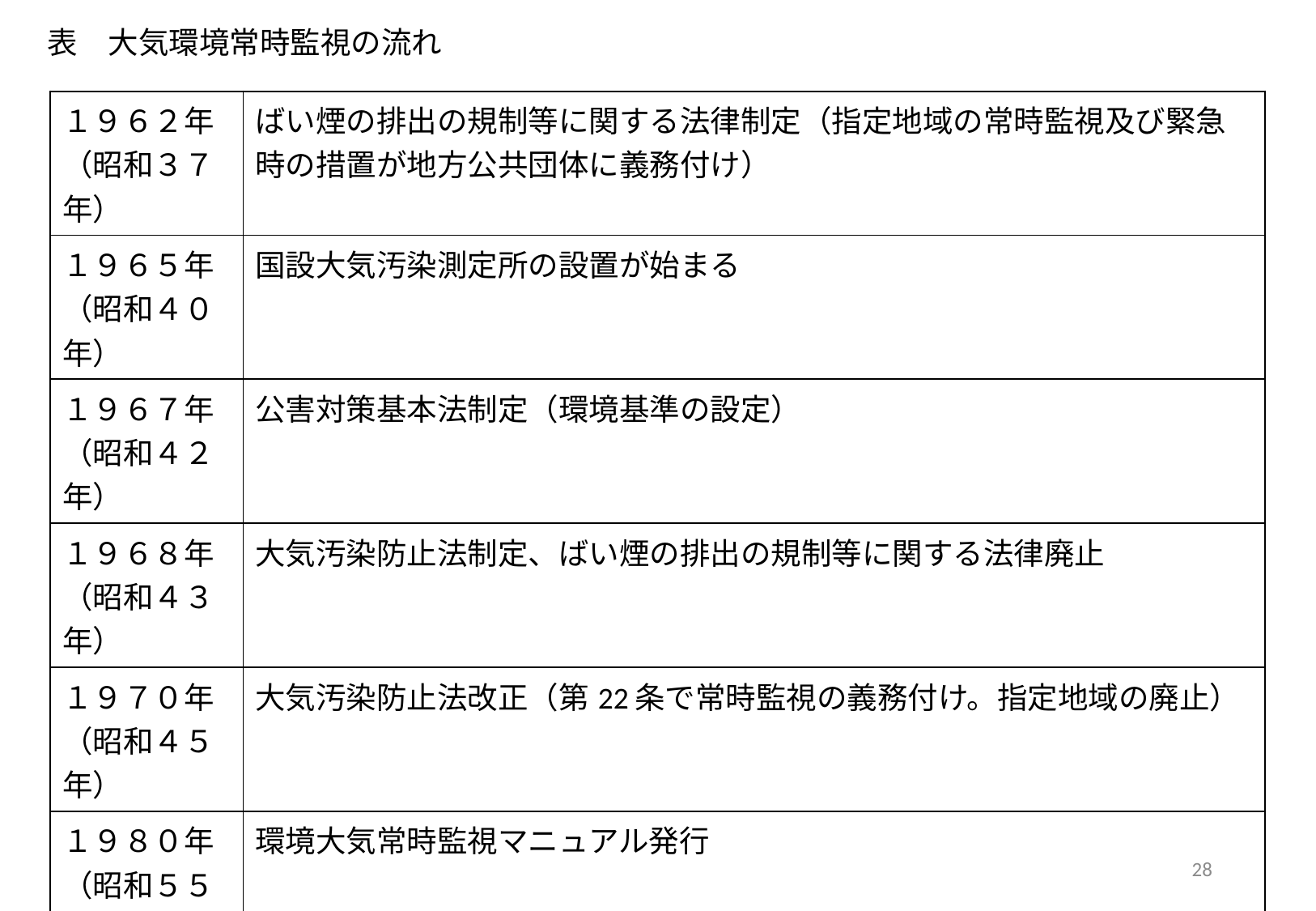

表　大気環境常時監視の流れ
| １９６２年 （昭和３７年） | ばい煙の排出の規制等に関する法律制定（指定地域の常時監視及び緊急時の措置が地方公共団体に義務付け） |
| --- | --- |
| １９６５年 （昭和４０年） | 国設大気汚染測定所の設置が始まる |
| １９６７年 （昭和４２年） | 公害対策基本法制定（環境基準の設定） |
| １９６８年 （昭和４３年） | 大気汚染防止法制定、ばい煙の排出の規制等に関する法律廃止 |
| １９７０年 （昭和４５年） | 大気汚染防止法改正（第22条で常時監視の義務付け。指定地域の廃止） |
| １９８０年 （昭和５５年） | 環境大気常時監視マニュアル発行 |
| １９９３年 （平成５年） | 環境基本法制定（公害対策基本法の改正）（環境基準の設定） |
| １９９６年 （平成８年） | 環境基準の一部改正（二酸化硫黄、二酸化窒素及び光化学オキシダントの乾式測定法の導入） 大気汚染物質広域監視システム（そらまめ君）運用開始 |
| ２０００年 （平成１２年） | そらまめ君ホームページ上での提供開始 |
28